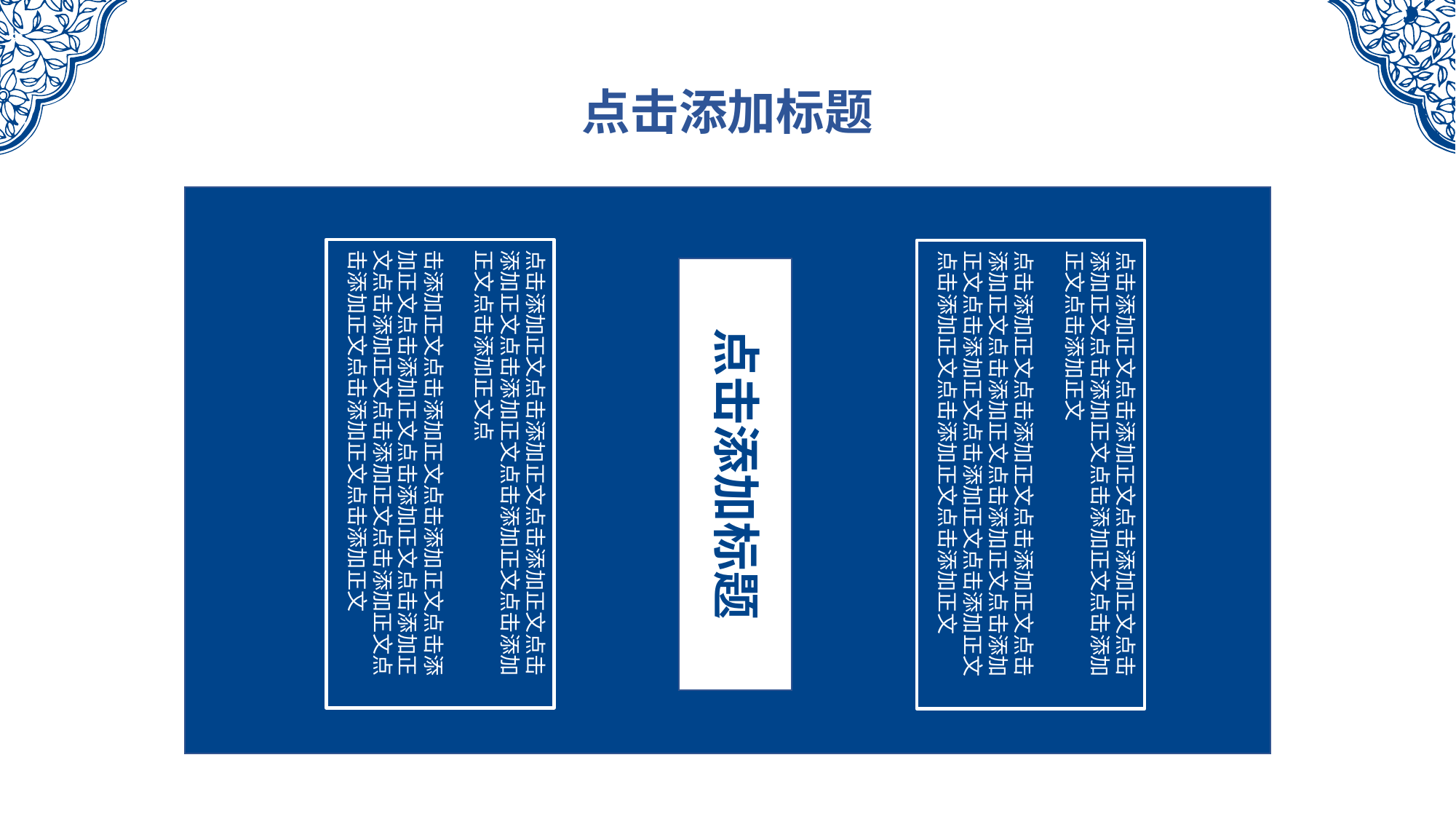

点击添加标题

点击添加正文点击添加正文点击添加正文点击添加正文点击添加正文点击添加正文点击添加正文点击添加正文点

击添加正文点击添加正文点击添加正文点击添加正文点击添加正文点击添加正文点击添加正文点击添加正文点击添加正文点击添加正文点击添加正文点击添加正文点击添加正文
点击添加正文点击添加正文点击添加正文点击添加正文点击添加正文点击添加正文点击添加正文点击添加正文

点击添加正文点击添加正文点击添加正文点击添加正文点击添加正文点击添加正文点击添加正文点击添加正文点击添加正文点击添加正文点击添加正文点击添加正文点击添加正文
点击添加标题